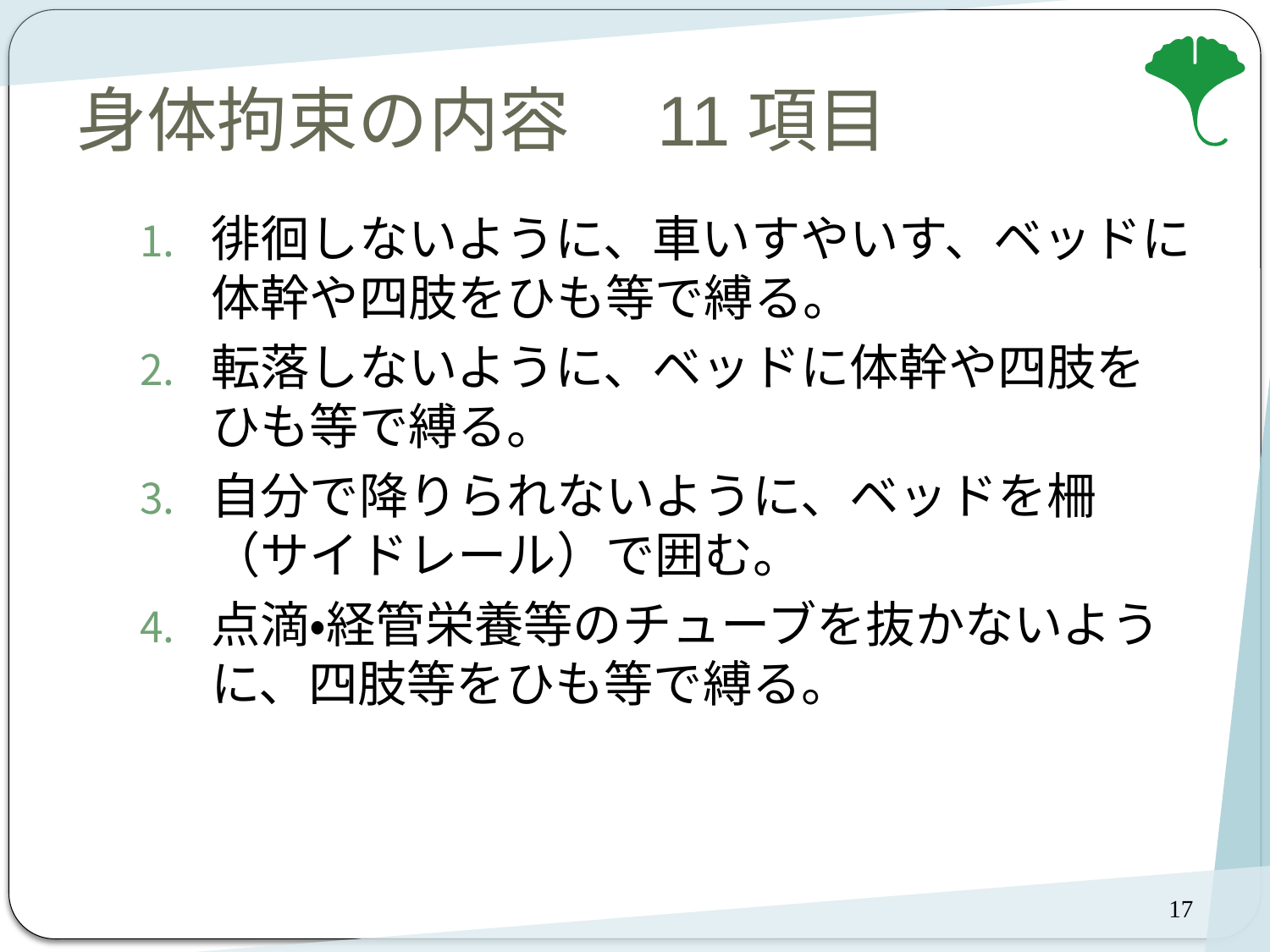

# 身体拘束の内容　11項目
徘徊しないように、車いすやいす、ベッドに体幹や四肢をひも等で縛る。
転落しないように、ベッドに体幹や四肢をひも等で縛る。
自分で降りられないように、ベッドを柵（サイドレール）で囲む。
点滴・経管栄養等のチューブを抜かないように、四肢等をひも等で縛る。
17